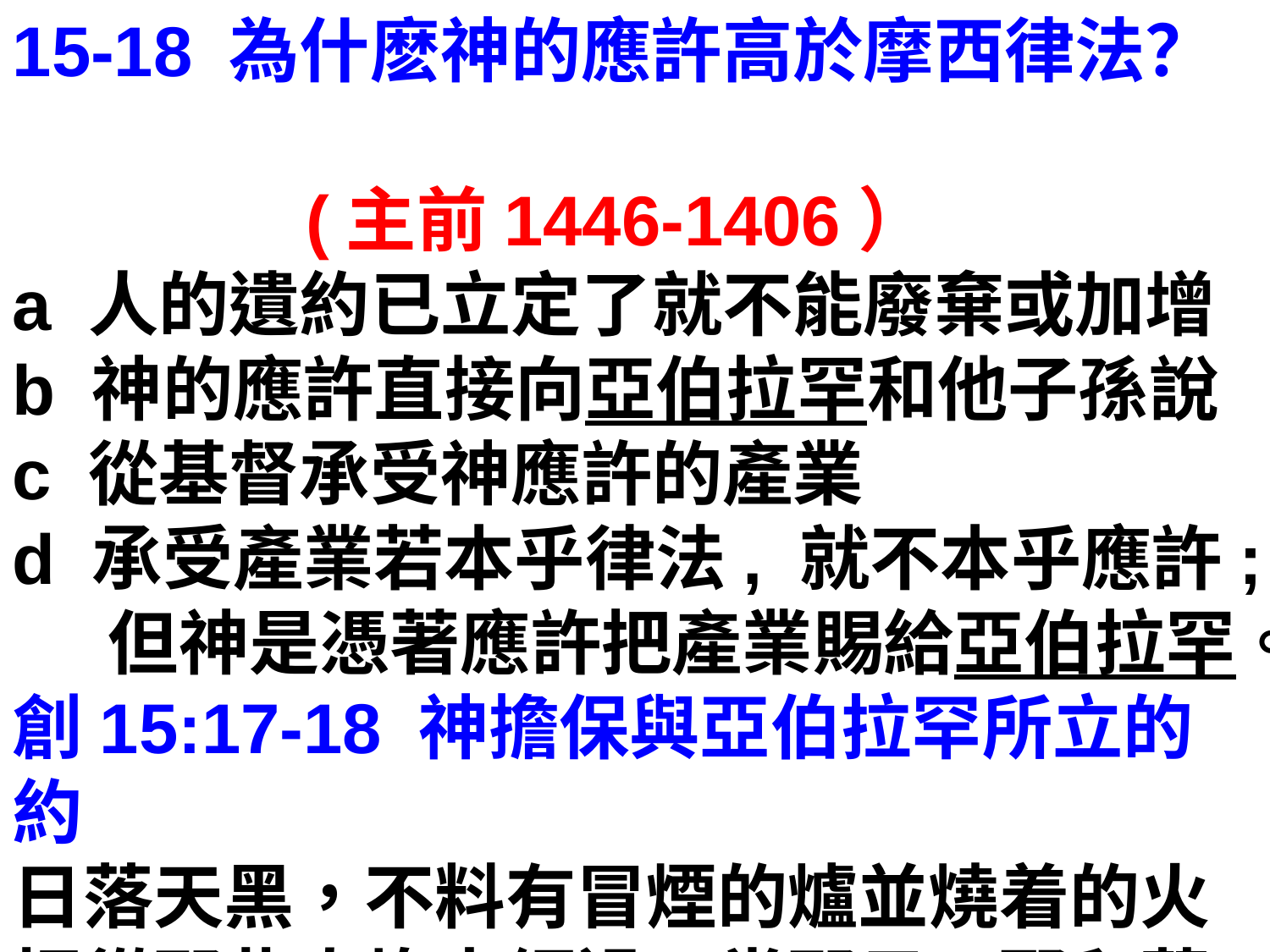

15-18 為什麽神的應許高於摩西律法？
 											  (主前1446-1406）
a 人的遺約已立定了就不能廢棄或加增
b 神的應許直接向亞伯拉罕和他子孫說
c 從基督承受神應許的產業
d 承受產業若本乎律法, 就不本乎應許;    但神是憑著應許把產業賜給亞伯拉罕。
創15:17-18 神擔保與亞伯拉罕所立的約
日落天黑，不料有冒煙的爐並燒着的火把從那些肉塊中經過。當那日，耶和華與亞伯蘭立約                 (主前2091-2080）